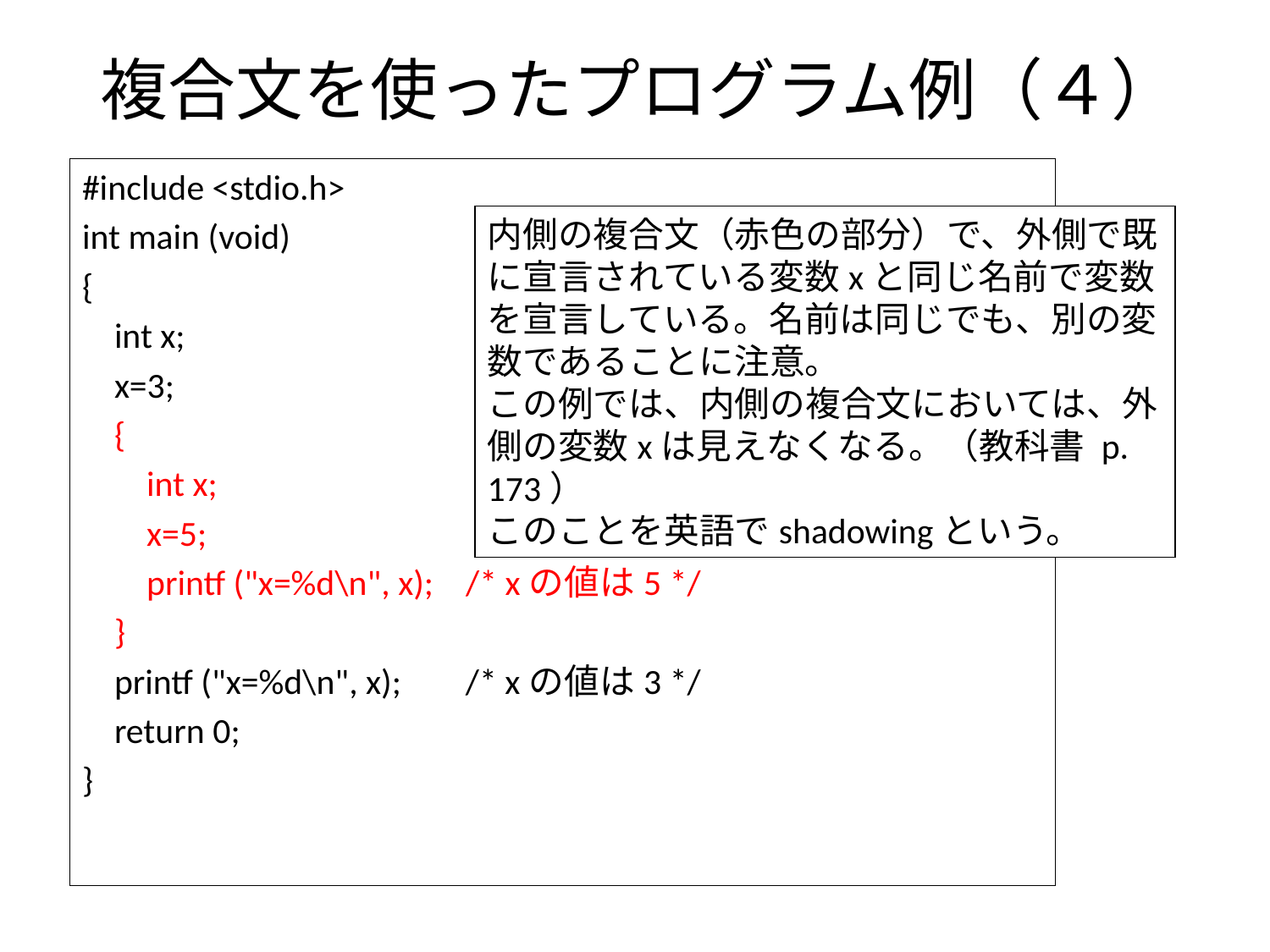

# 複合文を使ったプログラム例（４）
#include <stdio.h>
int main (void)
{
    int x;
    x=3;
    {
        int x;
        x=5;
        printf ("x=%d\n", x);    /* xの値は5 */
    }
    printf ("x=%d\n", x);        /* xの値は3 */
    return 0;
}
内側の複合文（赤色の部分）で、外側で既に宣言されている変数xと同じ名前で変数を宣言している。名前は同じでも、別の変数であることに注意。
この例では、内側の複合文においては、外側の変数xは見えなくなる。（教科書 p. 173）
このことを英語でshadowingという。